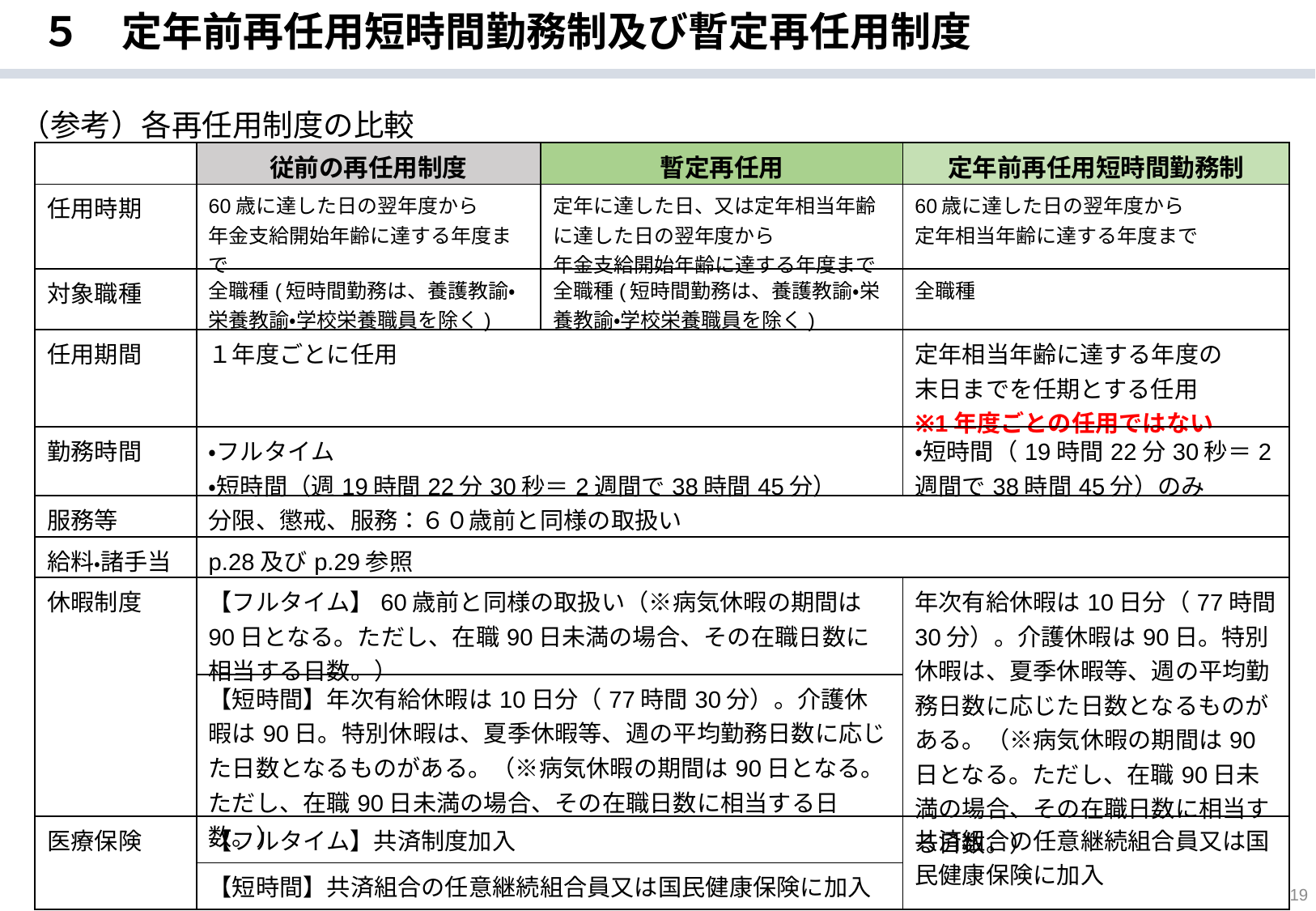

５　定年前再任用短時間勤務制及び暫定再任用制度

（参考）各再任用制度の比較
|  | 従前の再任用制度 | 暫定再任用 | 定年前再任用短時間勤務制 |
| --- | --- | --- | --- |
| 任用時期 | 60歳に達した日の翌年度から 年金支給開始年齢に達する年度まで | 定年に達した日、又は定年相当年齢に達した日の翌年度から 年金支給開始年齢に達する年度まで | 60歳に達した日の翌年度から 定年相当年齢に達する年度まで |
| 対象職種 | 全職種(短時間勤務は、養護教諭・栄養教諭・学校栄養職員を除く) | 全職種(短時間勤務は、養護教諭・栄養教諭・学校栄養職員を除く) | 全職種 |
| 任用期間 | １年度ごとに任用 |  | 定年相当年齢に達する年度の 末日までを任期とする任用 ※1年度ごとの任用ではない |
| 勤務時間 | ・フルタイム ・短時間（週19時間22分30秒＝2週間で38時間45分） |  | ・短時間（19時間22分30秒＝2週間で38時間45分）のみ |
| 服務等 | 分限、懲戒、服務：６０歳前と同様の取扱い |  |  |
| 給料・諸手当 | p.28及びp.29参照 |  |  |
| 休暇制度 | 【フルタイム】60歳前と同様の取扱い（※病気休暇の期間は90日となる。ただし、在職90日未満の場合、その在職日数に相当する日数。） |  | 年次有給休暇は10日分（77時間30分）。介護休暇は90日。特別休暇は、夏季休暇等、週の平均勤務日数に応じた日数となるものがある。（※病気休暇の期間は90日となる。ただし、在職90日未満の場合、その在職日数に相当する日数。） |
|  | 【短時間】年次有給休暇は10日分（77時間30分）。介護休暇は90日。特別休暇は、夏季休暇等、週の平均勤務日数に応じた日数となるものがある。（※病気休暇の期間は90日となる。ただし、在職90日未満の場合、その在職日数に相当する日数。） |  |  |
| 医療保険 | 【フルタイム】共済制度加入 |  | 共済組合の任意継続組合員又は国民健康保険に加入 |
|  | 【短時間】共済組合の任意継続組合員又は国民健康保険に加入 |  |  |
19